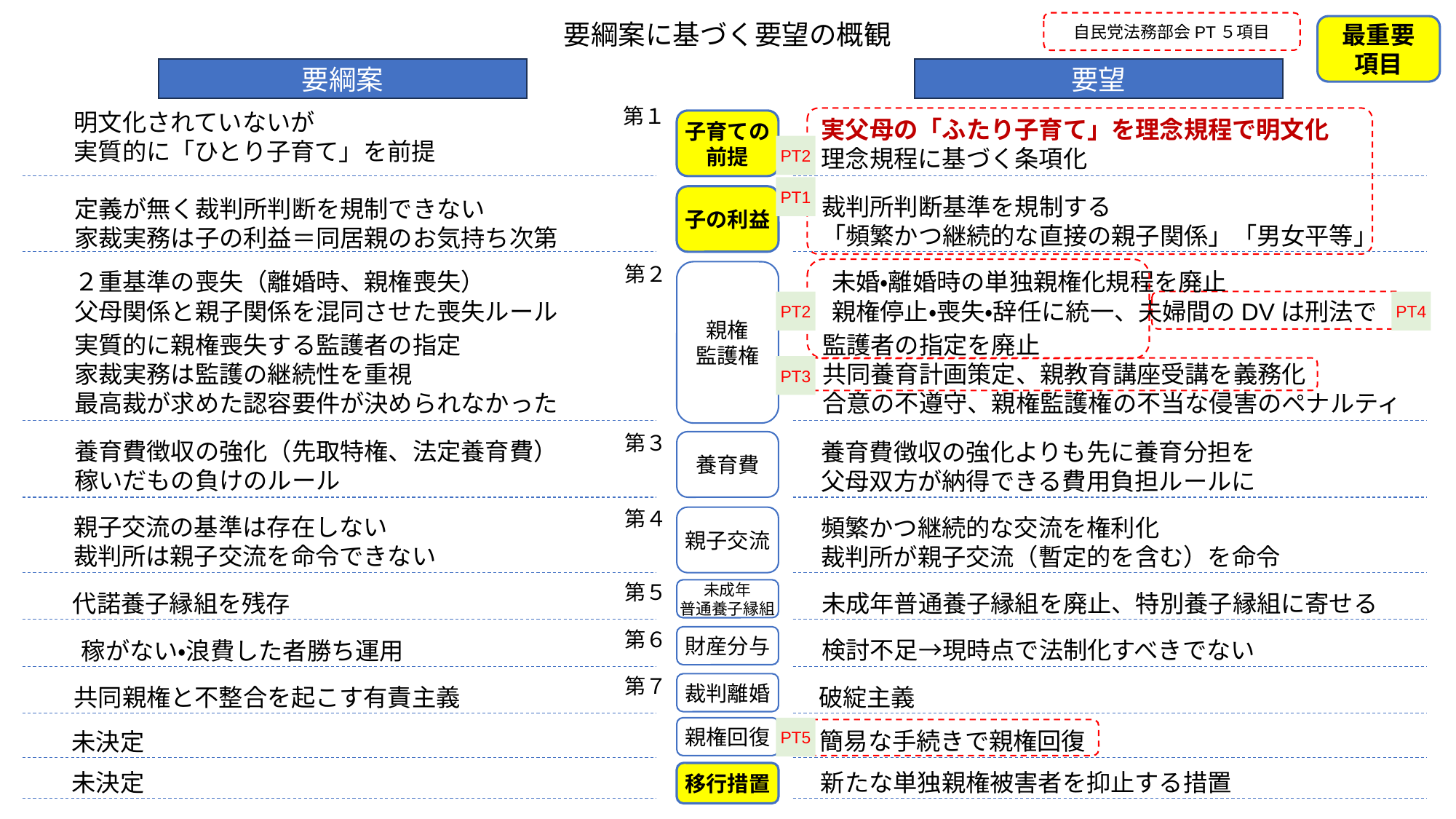

要綱案に基づく要望の概観
自民党法務部会PT５項目
最重要
項目
要綱案
要望
第１
明文化されていないが
実質的に「ひとり子育て」を前提

実父母の「ふたり子育て」を理念規程で明文化
理念規程に基づく条項化
子育ての
前提
PT2
PT1
子の利益
裁判所判断基準を規制する
「頻繁かつ継続的な直接の親子関係」「男女平等」
定義が無く裁判所判断を規制できない
家裁実務は子の利益＝同居親のお気持ち次第
第２

２重基準の喪失（離婚時、親権喪失）
父母関係と親子関係を混同させた喪失ルール
未婚・離婚時の単独親権化規程を廃止
親権停止・喪失・辞任に統一、夫婦間のDVは刑法で
親権
監護権

PT2
PT4
監護者の指定を廃止
共同養育計画策定、親教育講座受講を義務化
合意の不遵守、親権監護権の不当な侵害のペナルティ
実質的に親権喪失する監護者の指定
家裁実務は監護の継続性を重視
最高裁が求めた認容要件が決められなかった
PT3

第３
養育費徴収の強化（先取特権、法定養育費）
稼いだもの負けのルール
養育費
養育費徴収の強化よりも先に養育分担を
父母双方が納得できる費用負担ルールに
第４
親子交流の基準は存在しない
裁判所は親子交流を命令できない
親子交流
頻繁かつ継続的な交流を権利化
裁判所が親子交流（暫定的を含む）を命令
第５
未成年
普通養子縁組
未成年普通養子縁組を廃止、特別養子縁組に寄せる
代諾養子縁組を残存
第６
財産分与
検討不足→現時点で法制化すべきでない
稼がない・浪費した者勝ち運用
第７
裁判離婚
破綻主義
共同親権と不整合を起こす有責主義
PT5
親権回復

簡易な手続きで親権回復
未決定
新たな単独親権被害者を抑止する措置
未決定
移行措置